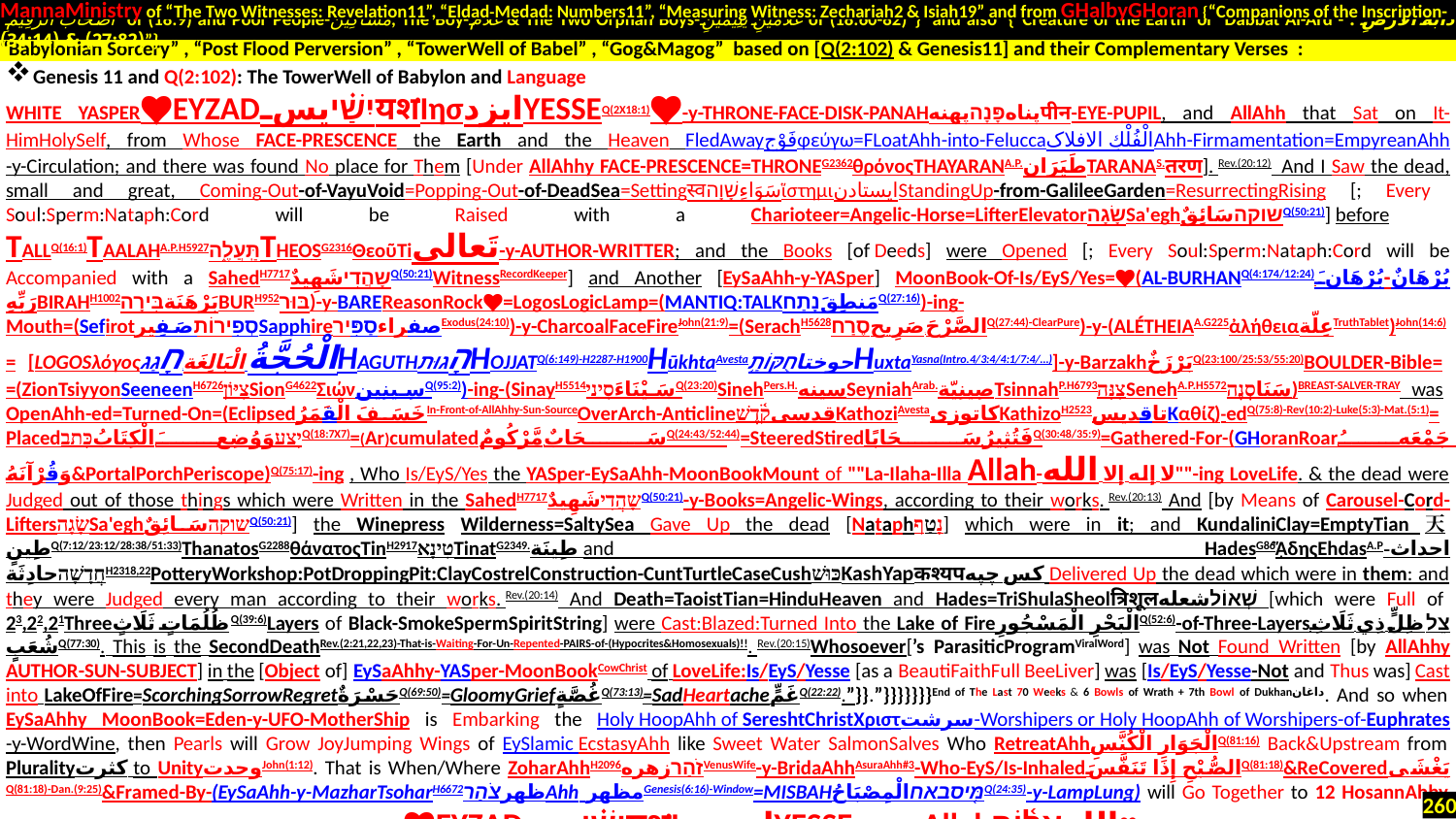

MannaMinistry of “The Two Witnesses: Revelation11”, “Eldad-Medad: Numbers11”, “Measuring Witness: Zechariah2 & Isiah19” and from GHalbyGHoran {“Companions of the Inscription-
 أَصْحَابَ الرَّقِيمِ  of (18:9) and Poor People-مَسَاكِينَ, The Boy-غُلَامُ & The Two Orphan Boys-غُلَامَيْنِ يَتِيمَيْنِ of (18:60-82)”}  and also  {“Creature of the Earth  or  Dabbat Al-Ard - دَابَّةُ الْأَرْضِ : (27:82) & (34:14)”}
.
Genesis 11 and Q(2:102): The TowerWell of Babylon and Language
WHITE YASPER♥EYZADיִשַׁ֗יیسयशἸησایزدYESSEQ(2X18:1)♥-y-THRONE-FACE-DISK-PANAHپناهפָּנָהپهنهपीन-EYE-PUPIL, and AllAhh that Sat on It-HimHolySelf, from Whose FACE-PRESCENCE the Earth and the Heaven FledAwayفَوْجφεύγω=FLoatAhh-into-Feluccaالْفُلْكِ الافلاکAhh-Firmamentation=EmpyreanAhh-y-Circulation; and there was found No place for Them [Under AllAhhy FACE-PRESCENCE=THRONEG2362θρόνοςTHAYARANA.P.طَيَرَانTARANAS.तरण]. Rev.(20:12)  And I Saw the dead, small and great, Coming-Out-of-VayuVoid=Popping-Out-of-DeadSea=Settingस्वسَوَاءِשָׁוָהἵστημιایستادنStandingUp-from-GalileeGarden=ResurrectingRising [; Every Soul:Sperm:Nataph:Cord will be Raised with a Charioteer=Angelic-Horse=LifterElevatorשָׂגָהSa'eghשוקהسَائِقٌQ(50:21)] before TALLQ(16:1)TAALAHA.P.H5927תַּֽעֲלֶ֑הTHEOSG2316ΘεοῦTiتَعالى-y-AUTHOR-WRITTER; and the Books [of Deeds] were Opened [; Every Soul:Sperm:Nataph:Cord will be Accompanied with a SahedH7717שָהֲדִיشَهِيدٌQ(50:21)WitnessRecordKeeper] and Another [EySaAhh-y-YASper] MoonBook-Of-Is/EyS/Yes=♥(AL-BURHANQ(4:174/12:24)بُرْهَانٌ-بُرْهَانَ رَبِّهِBIRAHH1002بَرْهَنَةבִּירָהBURH952בּוּר)-y-BAREReasonRock♥=LogosLogicLamp=(MANTIQ:TALKمَنطِقَנָתַחQ(27:16))-ing-Mouth=(Sefirotסְפִירוֹת‬صَفِيرSapphireصفراءסַפִּירExodus(24:10))-y-CharcoalFaceFireJohn(21:9)=(SerachH5628الصَّرْحَ.صَرِيحסֶרַחQ(27:44)-ClearPure)-y-(ALÉTHEIAA.G225ἀλήθειαعِلّةTruthTablet)John(14:6) = [LOGOSλόγοςالْحُجَّةُ الْبَالِغَة.חָגַגHAGUTHהָגוּתHOJJATQ(6:149)-H2287-H1900HūkhtaAvestaحوختاחֻקּוֹתַ֥HuxtaYasna(Intro.4/3:4/4:1/7:4/…)]-y-BarzakhبَرْزَخٌQ(23:100/25:53/55:20)BOULDER-Bible= =(ZionTsiyyonSeeneenH6726צִיּוֹןSionG4622ΣιώνسِينِينQ(95:2))-ing-(SinayH5514سَيْنَاءَסִינַיQ(23:20)SinehPers.H.سینهSeyniahArab.صِينِيّةTsinnahP.H6793צִנָּהSenehA.P.H5572سَنَاסְנֶה)BREAST-SALVER-TRAY was OpenAhh-ed=Turned-On=(Eclipsedخَسَفَ الْقَمَرُIn-Front-of-AllAhhy-Sun-SourceOverArch-Anticlineقدسیקֹ֫דֶשׁKathoziAvestaکاتوزیKathizoH2523تاقدیسΚαθίζ)-edQ(75:8)-Rev(10:2)-Luke(5:3)-Mat.(5:1)= Placedיָצַעوَوُضِعَ الْكِتَابُכָּתַבQ(18:7X7)=(Ar)cumulatedسَحَابٌ مَّرْكُومٌQ(24:43/52:44)=SteeredStiredفَتُثِيرُ سَحَابًاQ(30:48/35:9)=Gathered-For-(GHoranRoarجَمْعَهُ وَقُرْآنَهُ&PortalPorchPeriscope)Q(75:17)-ing , Who Is/EyS/Yes the YASper-EySaAhh-MoonBookMount of ""La-Ilaha-Illa Allah-لا إله إلا الله""-ing LoveLife. & the dead were Judged out of those things which were Written in the SahedH7717שָהֲדִיشَهِيدٌQ(50:21)-y-Books=Angelic-Wings, according to their works. Rev.(20:13) And [by Means of Carousel-Cord-LiftersשָׂגָהSa'eghשוקהسَائِقٌQ(50:21)] the Winepress Wilderness=SaltySea Gave Up the dead [Nataphנָטַף] which were in it; and KundaliniClay=EmptyTian天طِينٍQ(7:12/23:12/28:38/51:33)ThanatosG2288θάνατοςTinH2917טִינָאTinatG2349.طِينَة and HadesG86ᾍδηςEhdasA.Pاحداث-חֲדָשָׁהحادِثَةH2318,22PotteryWorkshop:PotDroppingPit:ClayCostrelConstruction-CuntTurtleCaseCushכּוּשׁKashYapकश्यपکس چپه Delivered Up the dead which were in them: and they were Judged every man according to their works. Rev.(20:14) And Death=TaoistTian=HinduHeaven and Hades=TriShulaSheolत्रिशूलשְׁאוֹלشعله [which were Full of 23,22,21Threeظُلُمَاتٍ ثَلَاثٍQ(39:6)Layers of Black-SmokeSpermSpiritString] were Cast:Blazed:Turned Into the Lake of Fireالْبَحْرِ الْمَسْجُورِQ(52:6)-of-Three-Layersצֵלظِلٍّ ذِي ثَلَاثِ شُعَبٍQ(77:30). This is the SecondDeathRev.(2:21,22,23)-That-is-Waiting-For-Un-Repented-PAIRS-of-(Hypocrites&Homosexuals)!!. Rev.(20:15)Whosoever[’s ParasiticProgramViralWord] was Not Found Written [by AllAhhy AUTHOR-SUN-SUBJECT] in the [Object of] EySaAhhy-YASper-MoonBookCowChrist of LoveLife:Is/EyS/Yesse [as a BeautiFaithFull BeeLiver] was [Is/EyS/Yesse-Not and Thus was] Cast into LakeOfFire=ScorchingSorrowRegretحَسْرَةٌQ(69:50)=GloomyGriefغُصَّةٍQ(73:13)=SadHeartacheغَمٍّQ(22:22).”}}.”}}}}}}}End of The Last 70 Weeks & 6 Bowls of Wrath + 7th Bowl of Dukhanداغان. And so when EySaAhhy MoonBook=Eden-y-UFO-MotherShip is Embarking the Holy HoopAhh of SereshtChristΧριστسرشت-Worshipers or Holy HoopAhh of Worshipers-of-Euphrates-y-WordWine, then Pearls will Grow JoyJumping Wings of EySlamic EcstasyAhh like Sweet Water SalmonSalves Who RetreatAhhالْجَوَارِ الْكُنَّسِQ(81:16) Back&Upstream from Pluralityکثرت to UnityوحدتJohn(1:12). That is When/Where ZoharAhhH2096זֹהַרزهرهVenusWife-y-BridaAhhAsuraAhh#3-Who-EyS/Is-Inhaledالصُّبْحِ إِذَا تَنَفَّسَQ(81:18)&ReCoveredيَغْشَى Q(81:18)-Dan.(9:25)&Framed-By-(EySaAhh-y-MazharTsoharH6672ظهرצֹהַרAhh مظهرGenesis(6:16)-Window=MISBAHמּ֤יסבאחالْمِصْبَاحُQ(24:35)-y-LampLung) will Go Together to 12 HosannAhhy HoneyMoon-s of WordShip-ing AhhroundAhh  ♥EYZADיִשַׁ֗יیسयशἸησایزدYESSEQ(2X18:1)-y-Allahاللهאֱל֫וֹהַּ♥. In That DayDoorDisk When/Where Honey WifeAhh of EySaAhhy BEEAsuraAhh#16 Sees the LoveLightAhh of AllAhh that Her HusbandAhh is PortalPeriscopePorch-ing, then She will Realize that Contrary to All of the
“Babylonian Sorcery” , “Post Flood Perversion” , “TowerWell of Babel” , “Gog&Magog”  based on [Q(2:102) & Genesis11] and their Complementary Verses  :
260